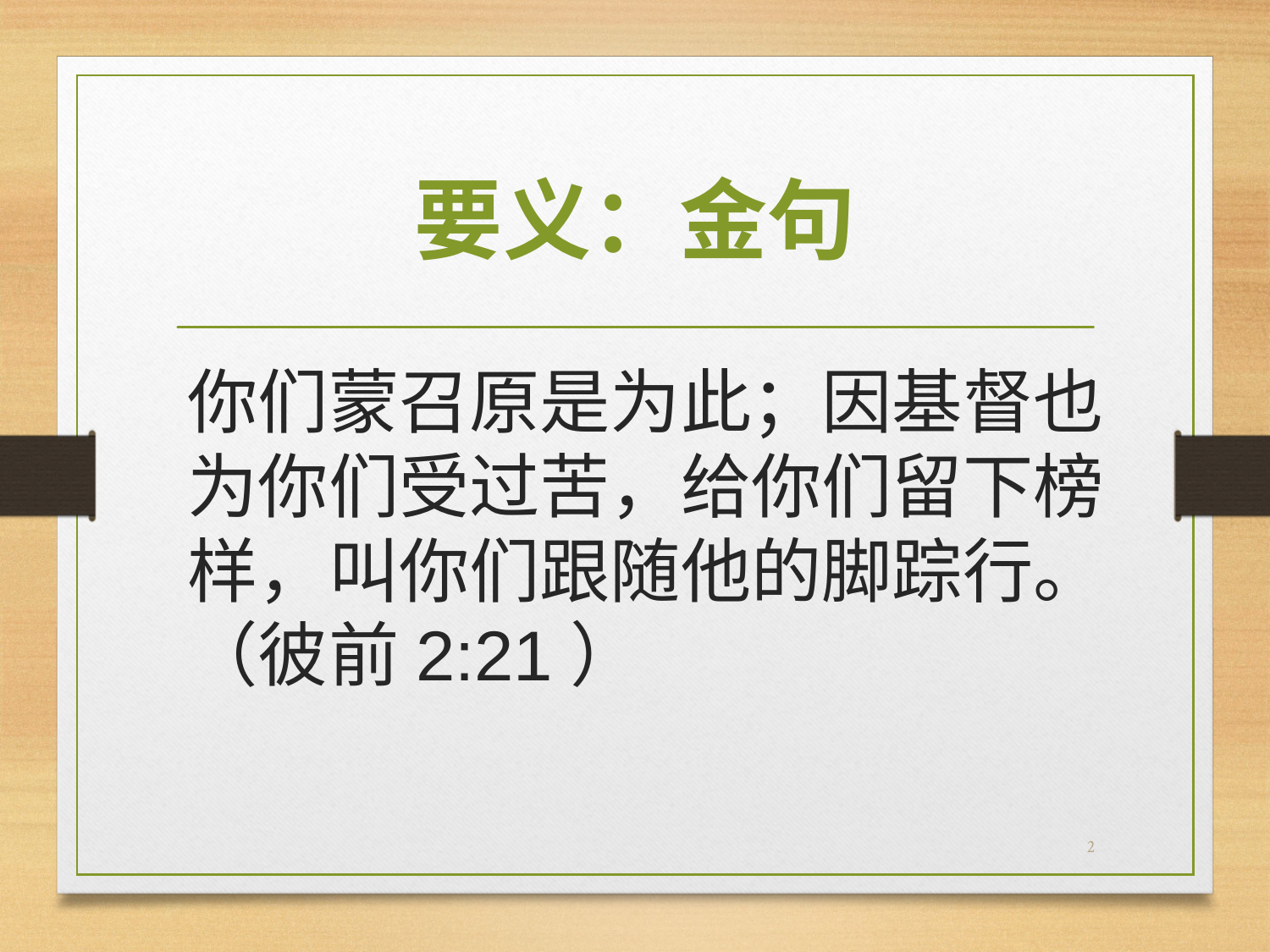

# 要义：金句
你们蒙召原是为此；因基督也为你们受过苦，给你们留下榜样，叫你们跟随他的脚踪行。（彼前2:21）
2